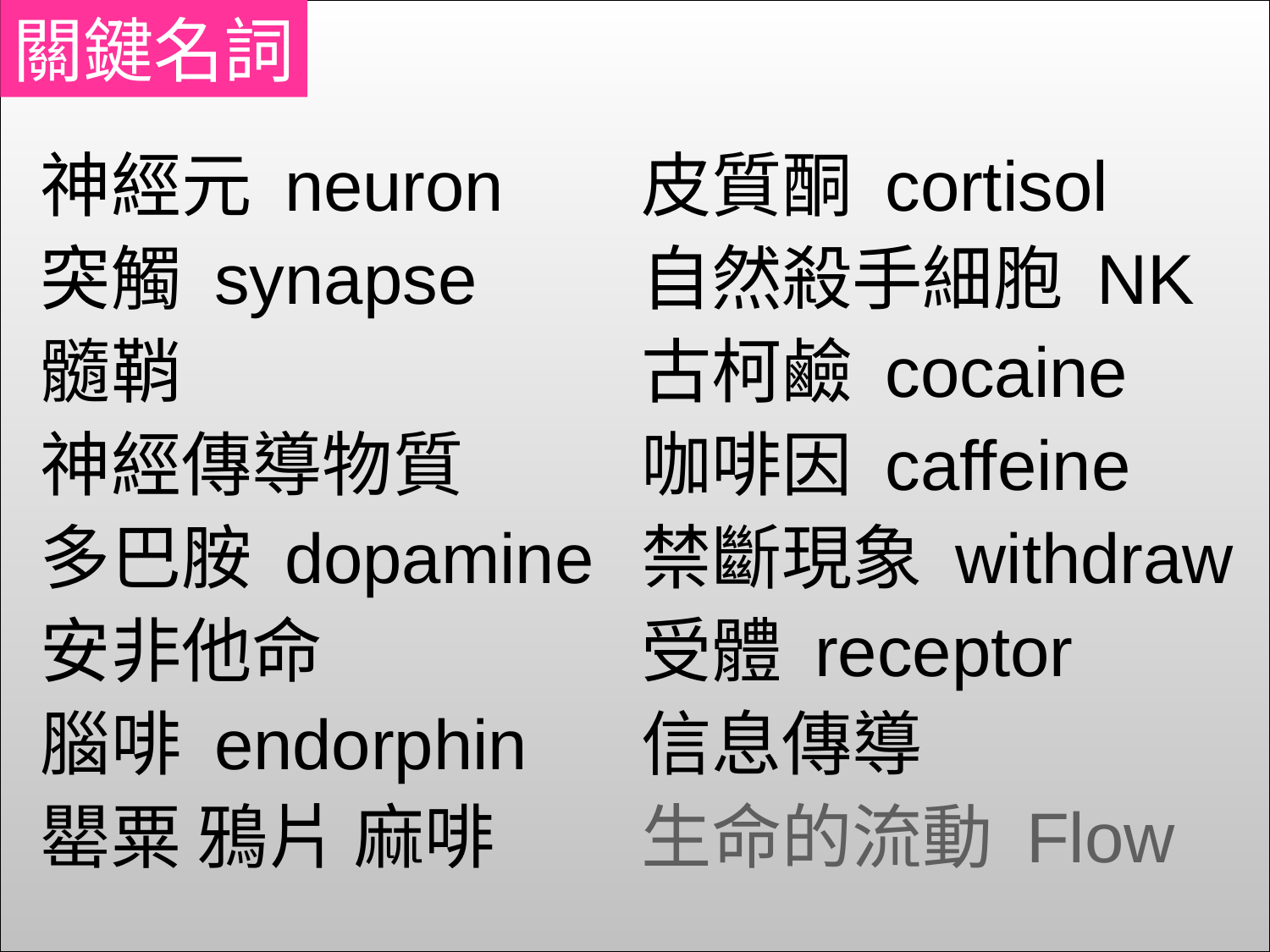

關鍵名詞
神經元 neuron
突觸 synapse
髓鞘
神經傳導物質
多巴胺 dopamine
安非他命
腦啡 endorphin
罌粟 鴉片 麻啡
皮質酮 cortisol
自然殺手細胞 NK
古柯鹼 cocaine
咖啡因 caffeine
禁斷現象 withdraw
受體 receptor
信息傳導
生命的流動 Flow